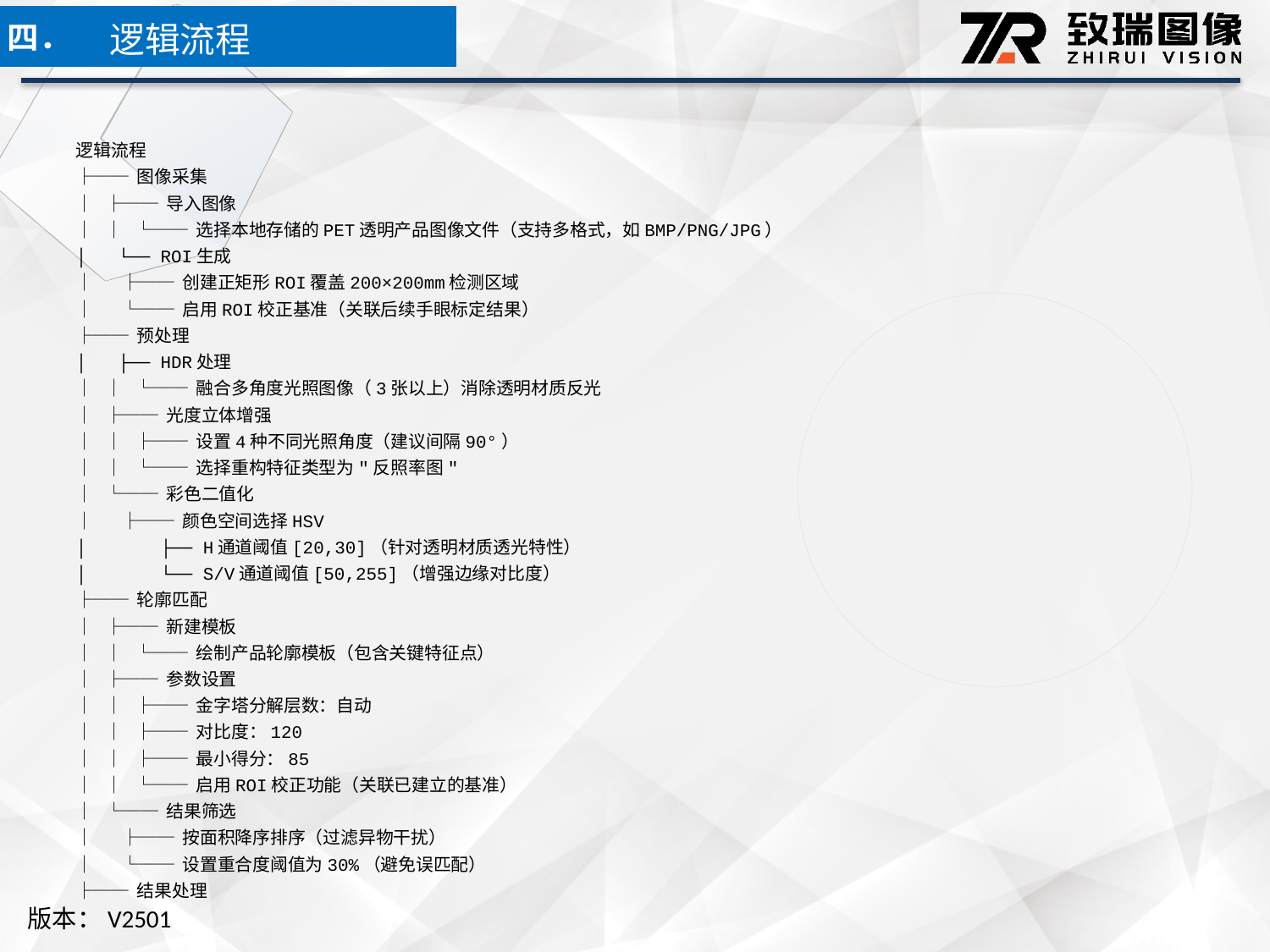

逻辑流程
四．

逻辑流程
├── 图像采集
│   ├── 导入图像
│   │   └── 选择本地存储的PET透明产品图像文件（支持多格式，如BMP/PNG/JPG）
│   └── ROI生成
│       ├── 创建正矩形ROI覆盖200×200mm检测区域
│       └── 启用ROI校正基准（关联后续手眼标定结果）
├── 预处理
│   ├── HDR处理
│   │   └── 融合多角度光照图像（3张以上）消除透明材质反光
│   ├── 光度立体增强
│   │   ├── 设置4种不同光照角度（建议间隔90°）
│   │   └── 选择重构特征类型为"反照率图"
│   └── 彩色二值化
│       ├── 颜色空间选择HSV
│       ├── H通道阈值[20,30]（针对透明材质透光特性）
│       └── S/V通道阈值[50,255]（增强边缘对比度）
├── 轮廓匹配
│   ├── 新建模板
│   │   └── 绘制产品轮廓模板（包含关键特征点）
│   ├── 参数设置
│   │   ├── 金字塔分解层数：自动
│   │   ├── 对比度：120
│   │   ├── 最小得分：85
│   │   └── 启用ROI校正功能（关联已建立的基准）
│   └── 结果筛选
│       ├── 按面积降序排序（过滤异物干扰）
│       └── 设置重合度阈值为30%（避免误匹配）
├── 结果处理